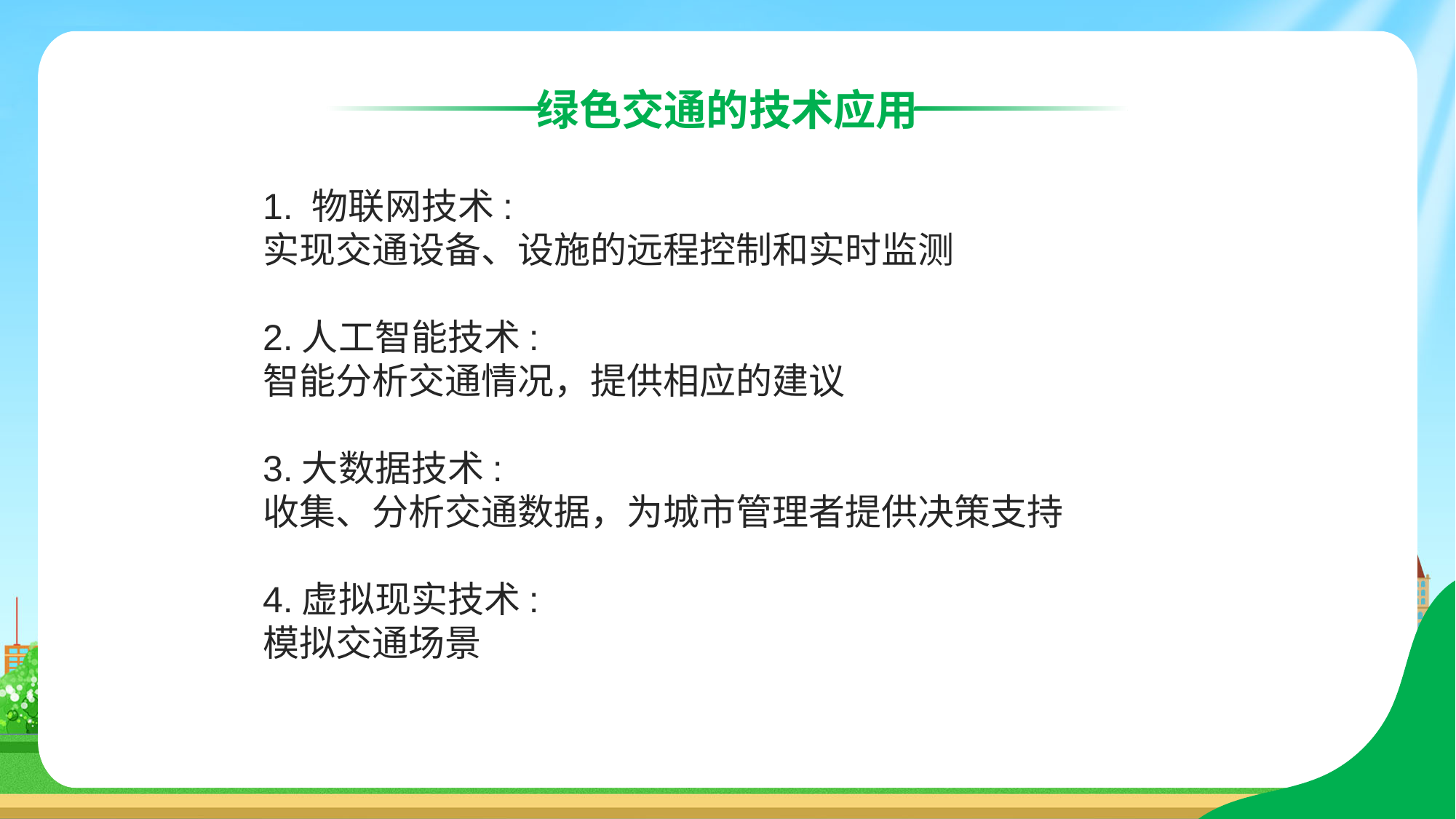

绿色交通的技术应用

1. 物联网技术:
实现交通设备、设施的远程控制和实时监测

2.人工智能技术:
智能分析交通情况，提供相应的建议

3.大数据技术:
收集、分析交通数据，为城市管理者提供决策支持

4.虚拟现实技术:
模拟交通场景